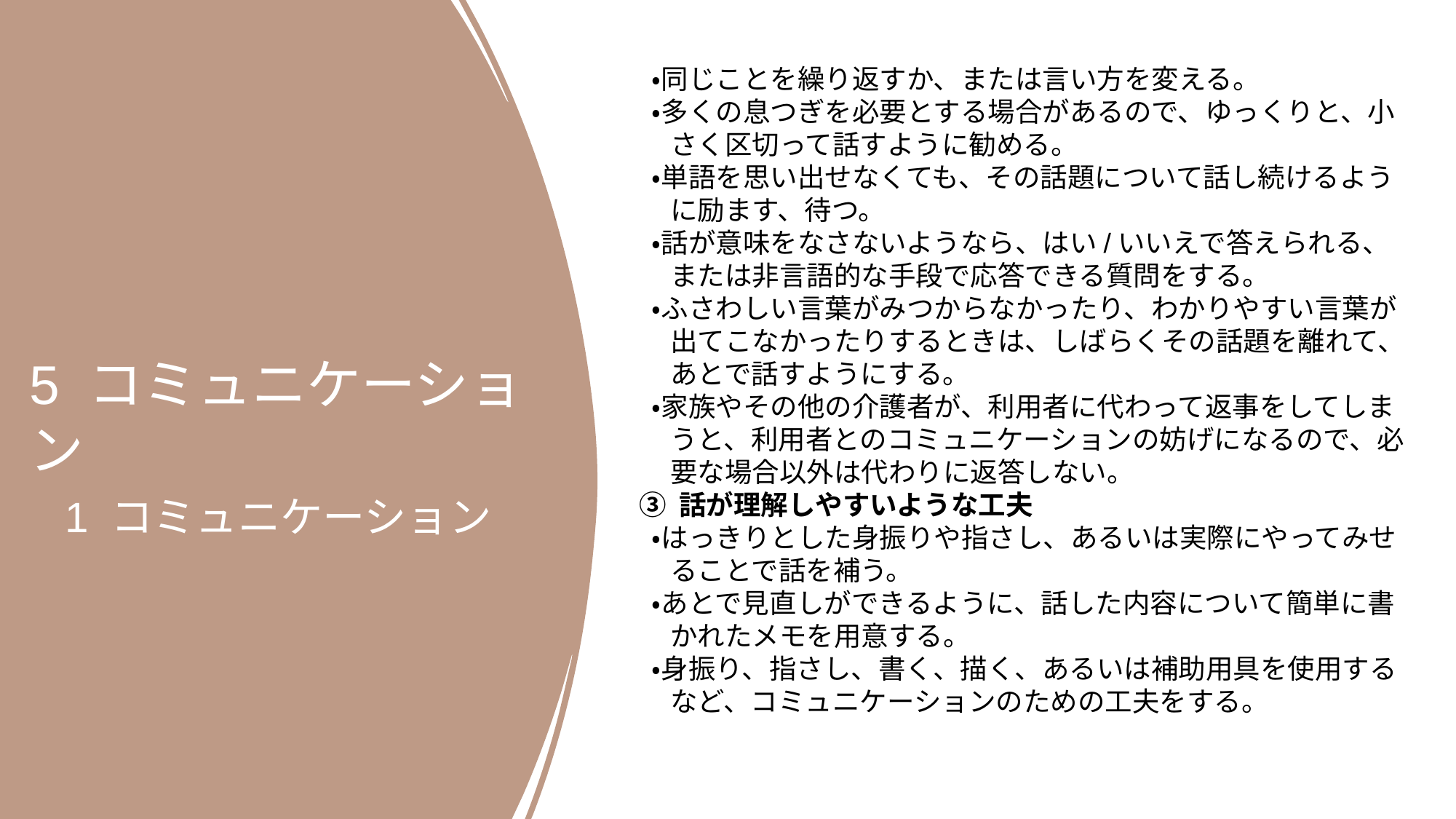

・同じことを繰り返すか、または言い方を変える。
 ・多くの息つぎを必要とする場合があるので、ゆっくりと、小
    さく区切って話すように勧める。
 ・単語を思い出せなくても、その話題について話し続けるよう
    に励ます、待つ。
 ・話が意味をなさないようなら、はい/いいえで答えられる、
    または非言語的な手段で応答できる質問をする。
 ・ふさわしい言葉がみつからなかったり、わかりやすい言葉が
    出てこなかったりするときは、しばらくその話題を離れて、
    あとで話すようにする。
 ・家族やその他の介護者が、利用者に代わって返事をしてしま
    うと、利用者とのコミュニケーションの妨げになるので、必
    要な場合以外は代わりに返答しない。
③ 話が理解しやすいような工夫
 ・はっきりとした身振りや指さし、あるいは実際にやってみせ
    ることで話を補う。
 ・あとで見直しができるように、話した内容について簡単に書
    かれたメモを用意する。
 ・身振り、指さし、書く、描く、あるいは補助用具を使用する
    など、コミュニケーションのための工夫をする。
5 コミュニケーション
   1 コミュニケーション